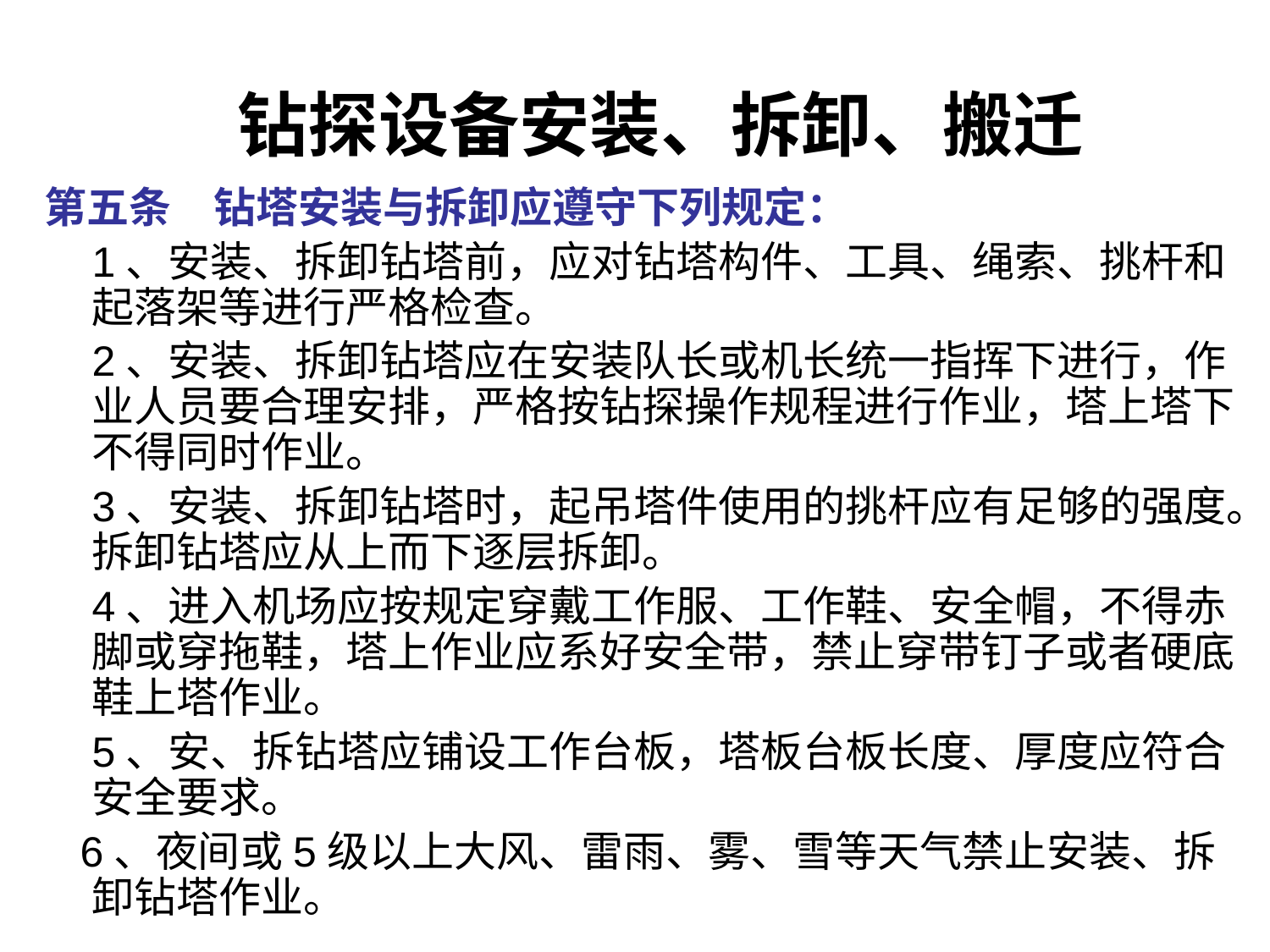

钻探设备安装、拆卸、搬迁
第五条　钻塔安装与拆卸应遵守下列规定：
    1、安装、拆卸钻塔前，应对钻塔构件、工具、绳索、挑杆和起落架等进行严格检查。
    2、安装、拆卸钻塔应在安装队长或机长统一指挥下进行，作业人员要合理安排，严格按钻探操作规程进行作业，塔上塔下不得同时作业。
    3、安装、拆卸钻塔时，起吊塔件使用的挑杆应有足够的强度。拆卸钻塔应从上而下逐层拆卸。
    4、进入机场应按规定穿戴工作服、工作鞋、安全帽，不得赤脚或穿拖鞋，塔上作业应系好安全带，禁止穿带钉子或者硬底鞋上塔作业。
    5、安、拆钻塔应铺设工作台板，塔板台板长度、厚度应符合安全要求。
   6、夜间或5级以上大风、雷雨、雾、雪等天气禁止安装、拆卸钻塔作业。